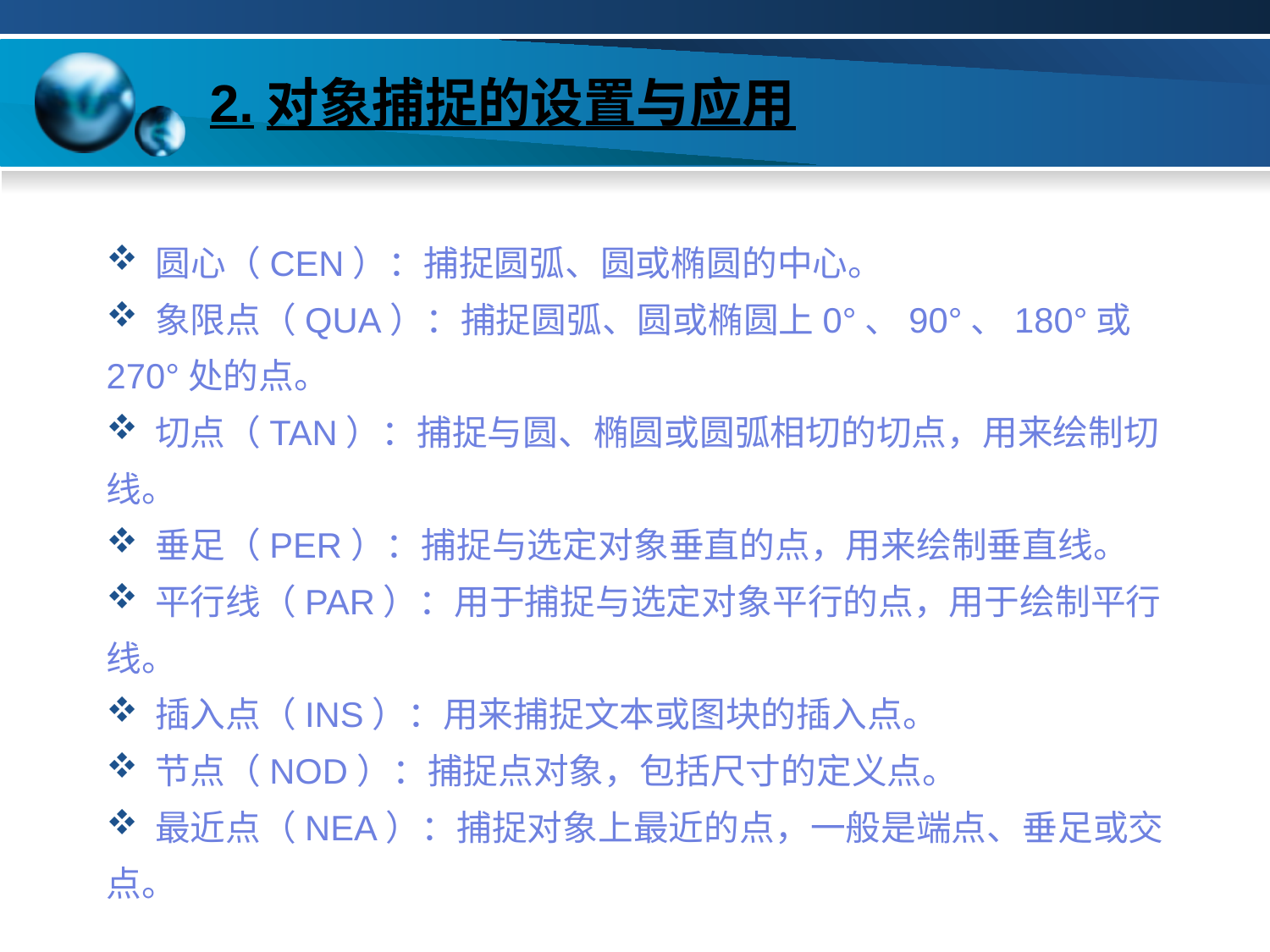

2.对象捕捉的设置与应用
 圆心（CEN）：捕捉圆弧、圆或椭圆的中心。
 象限点（QUA）：捕捉圆弧、圆或椭圆上0°、90°、180°或270°处的点。
 切点（TAN）：捕捉与圆、椭圆或圆弧相切的切点，用来绘制切线。
 垂足（PER）：捕捉与选定对象垂直的点，用来绘制垂直线。
 平行线（PAR）：用于捕捉与选定对象平行的点，用于绘制平行线。
 插入点（INS）：用来捕捉文本或图块的插入点。
 节点（NOD）：捕捉点对象，包括尺寸的定义点。
 最近点（NEA）：捕捉对象上最近的点，一般是端点、垂足或交点。